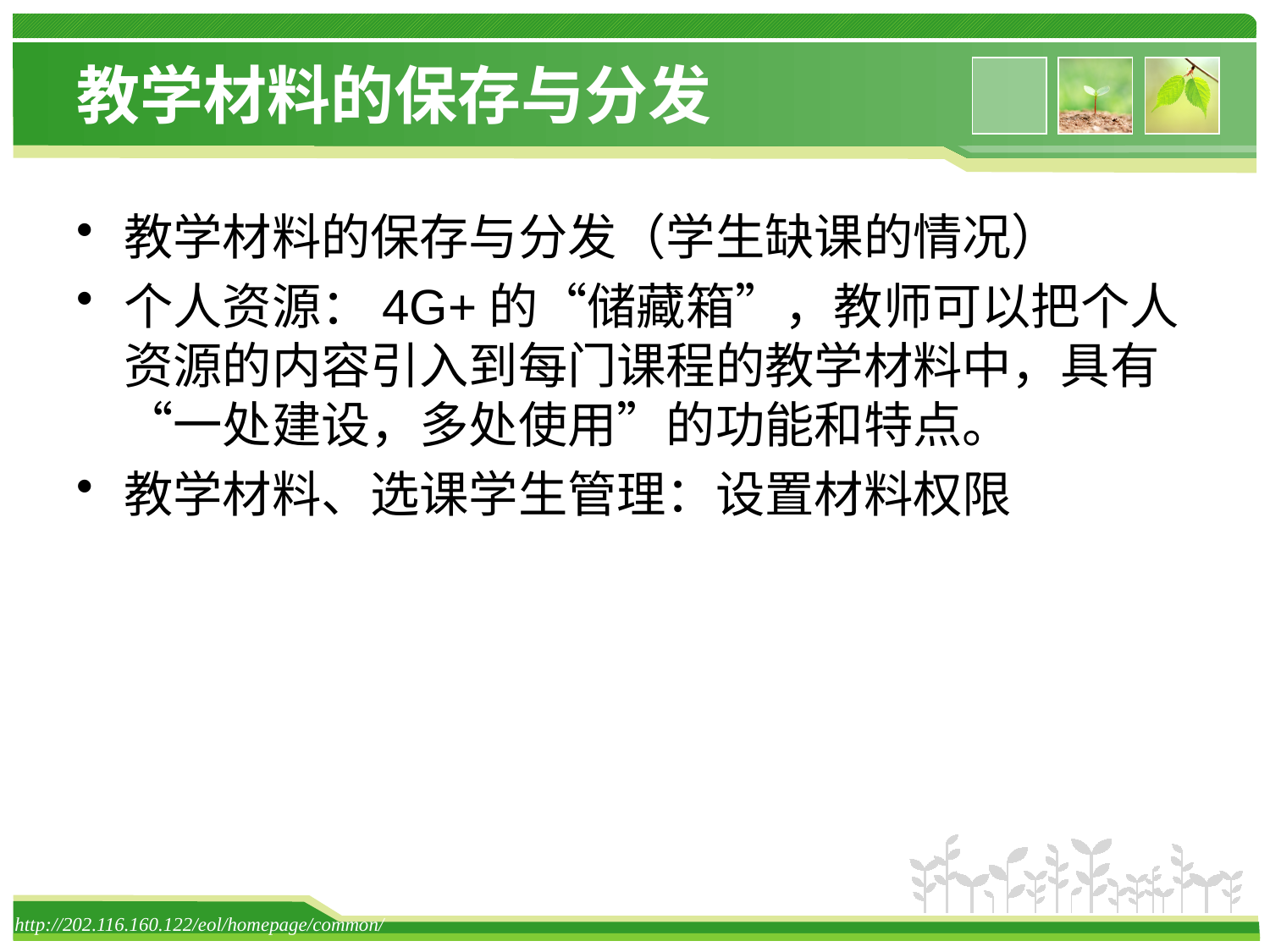

# 教学材料的保存与分发
教学材料的保存与分发（学生缺课的情况）
个人资源：4G+的“储藏箱”，教师可以把个人资源的内容引入到每门课程的教学材料中，具有“一处建设，多处使用”的功能和特点。
教学材料、选课学生管理：设置材料权限